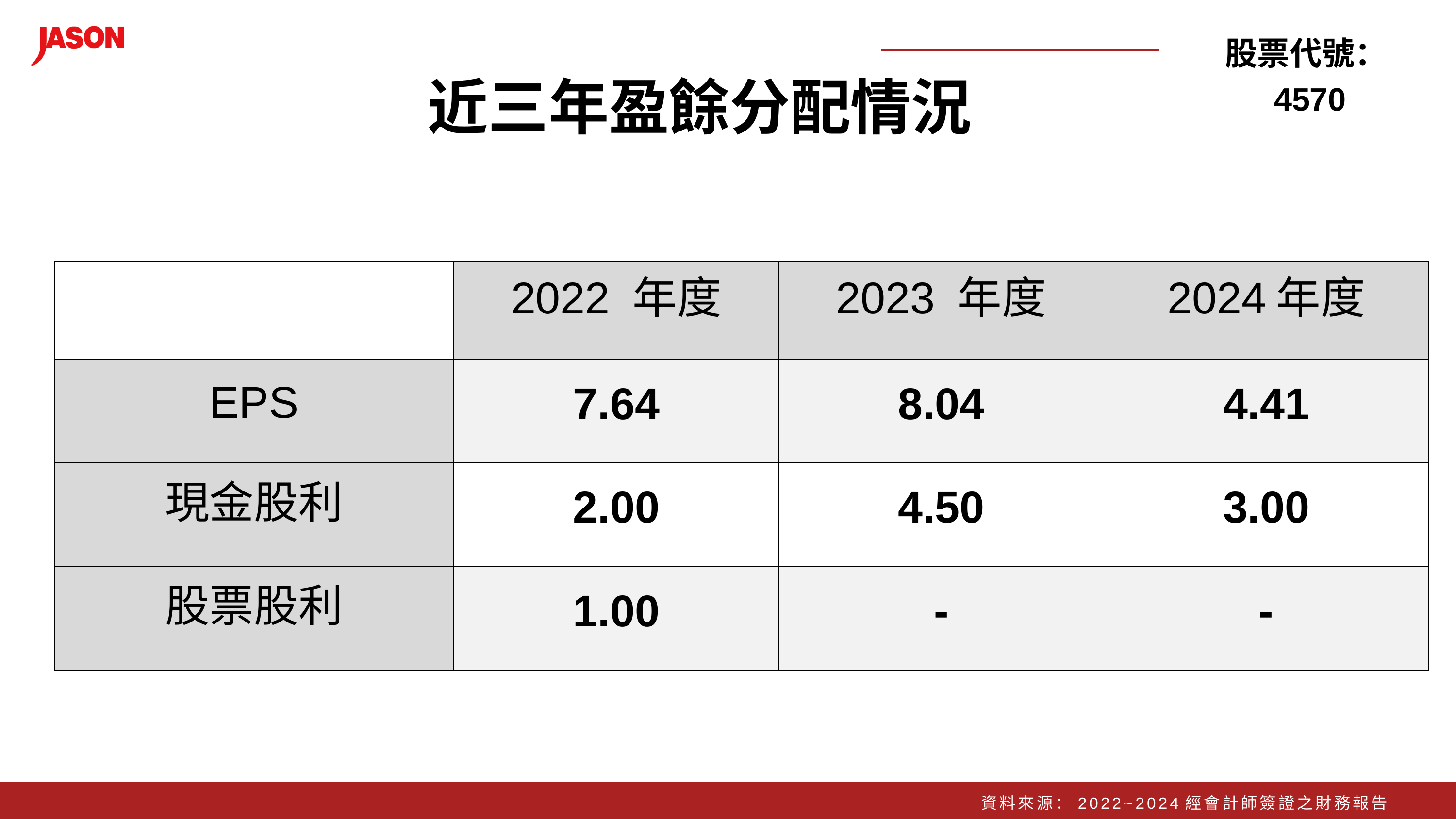

股票代號：4570

近三年盈餘分配情況

|  | 2022 年度 | 2023 年度 | 2024年度 |
| --- | --- | --- | --- |
| EPS | 7.64 | 8.04 | 4.41 |
| 現金股利 | 2.00 | 4.50 | 3.00 |
| 股票股利 | 1.00 | - | - |
資料來源：2022~2024經會計師簽證之財務報告